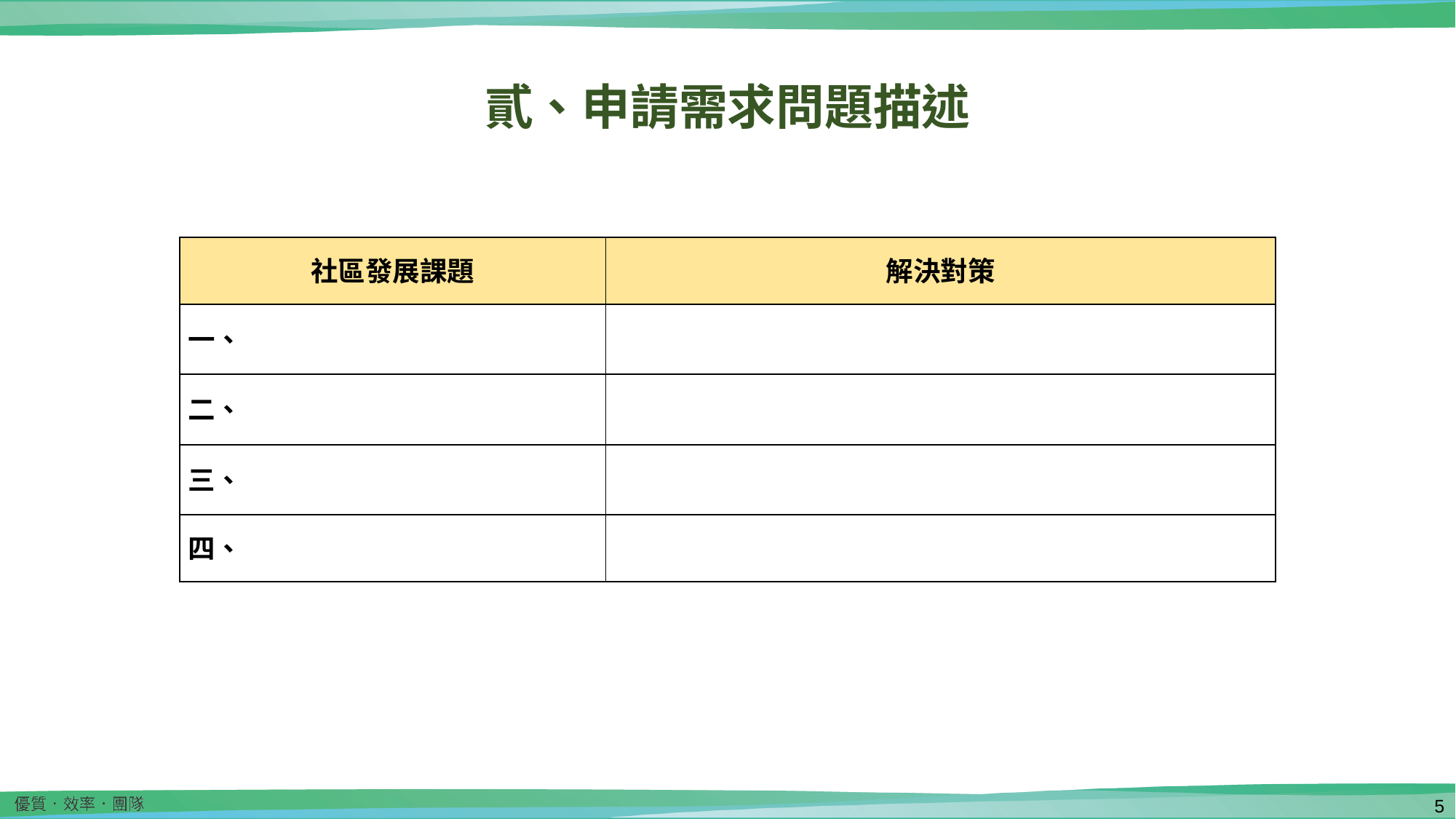

貳、申請需求問題描述
| 社區發展課題 | 解決對策 |
| --- | --- |
| 一、 |  |
| 二、 |  |
| 三、 |  |
| 四、 |  |
5